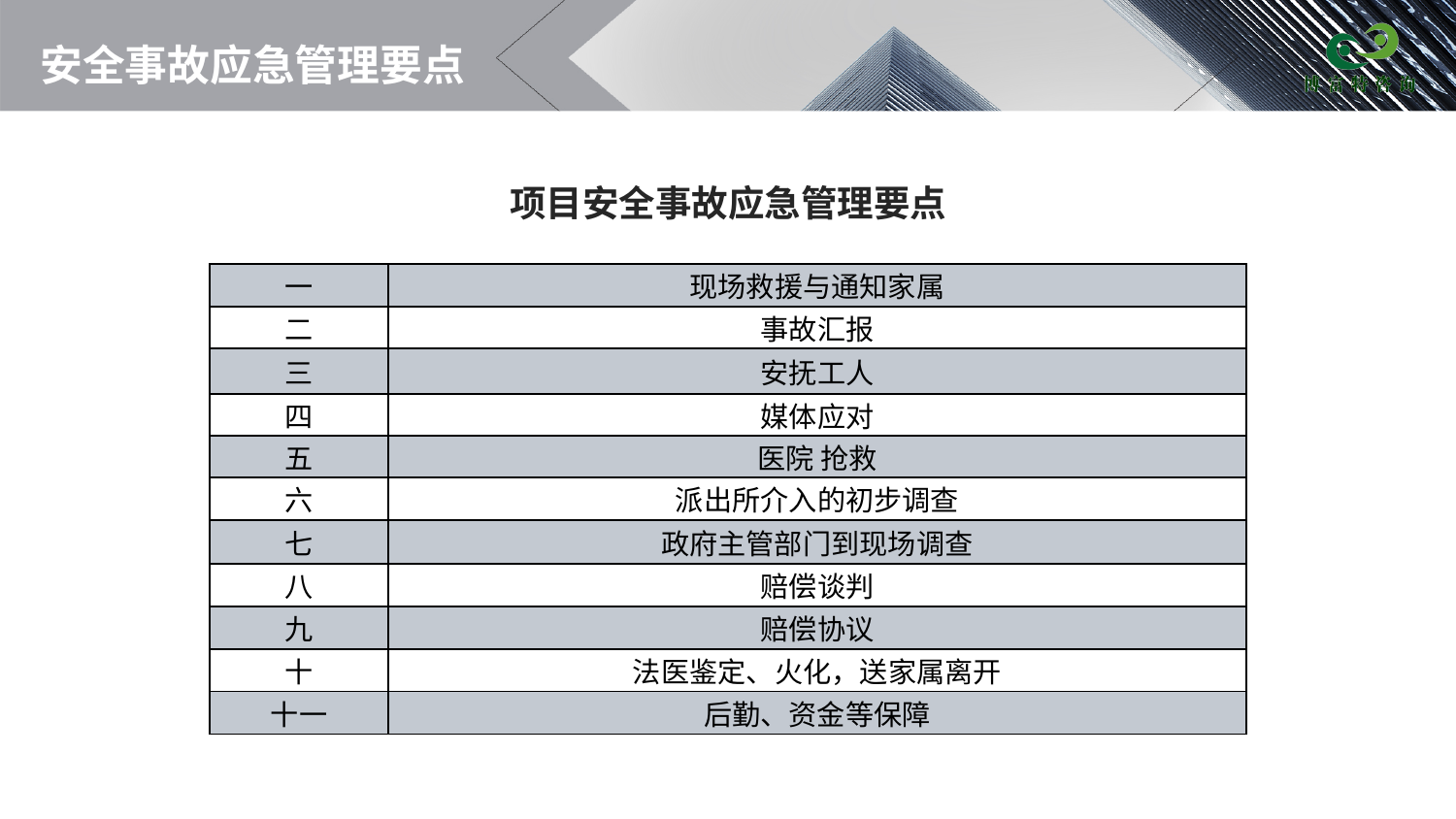

# 安全事故应急管理要点
项目安全事故应急管理要点
| 一 | 现场救援与通知家属 |
| --- | --- |
| 二 | 事故汇报 |
| 三 | 安抚工人 |
| 四 | 媒体应对 |
| 五 | 医院 抢救 |
| 六 | 派出所介入的初步调查 |
| 七 | 政府主管部门到现场调查 |
| 八 | 赔偿谈判 |
| 九 | 赔偿协议 |
| 十 | 法医鉴定、火化，送家属离开 |
| 十一 | 后勤、资金等保障 |